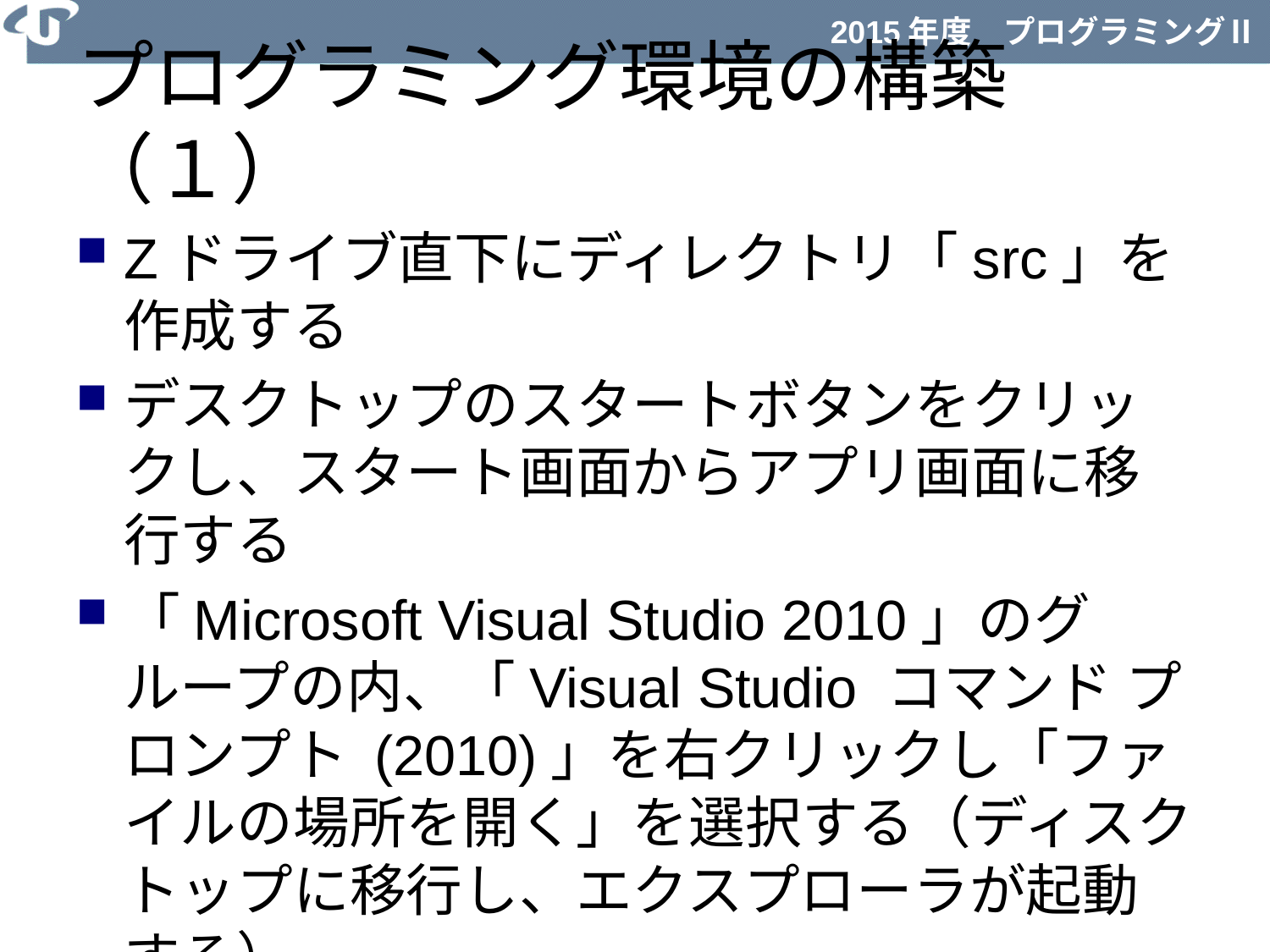

# プログラミング環境の構築（１）
Zドライブ直下にディレクトリ「src」を作成する
デスクトップのスタートボタンをクリックし、スタート画面からアプリ画面に移行する
「Microsoft Visual Studio 2010」のグループの内、「Visual Studio コマンド プロンプト (2010)」を右クリックし「ファイルの場所を開く」を選択する（ディスクトップに移行し、エクスプローラが起動する）